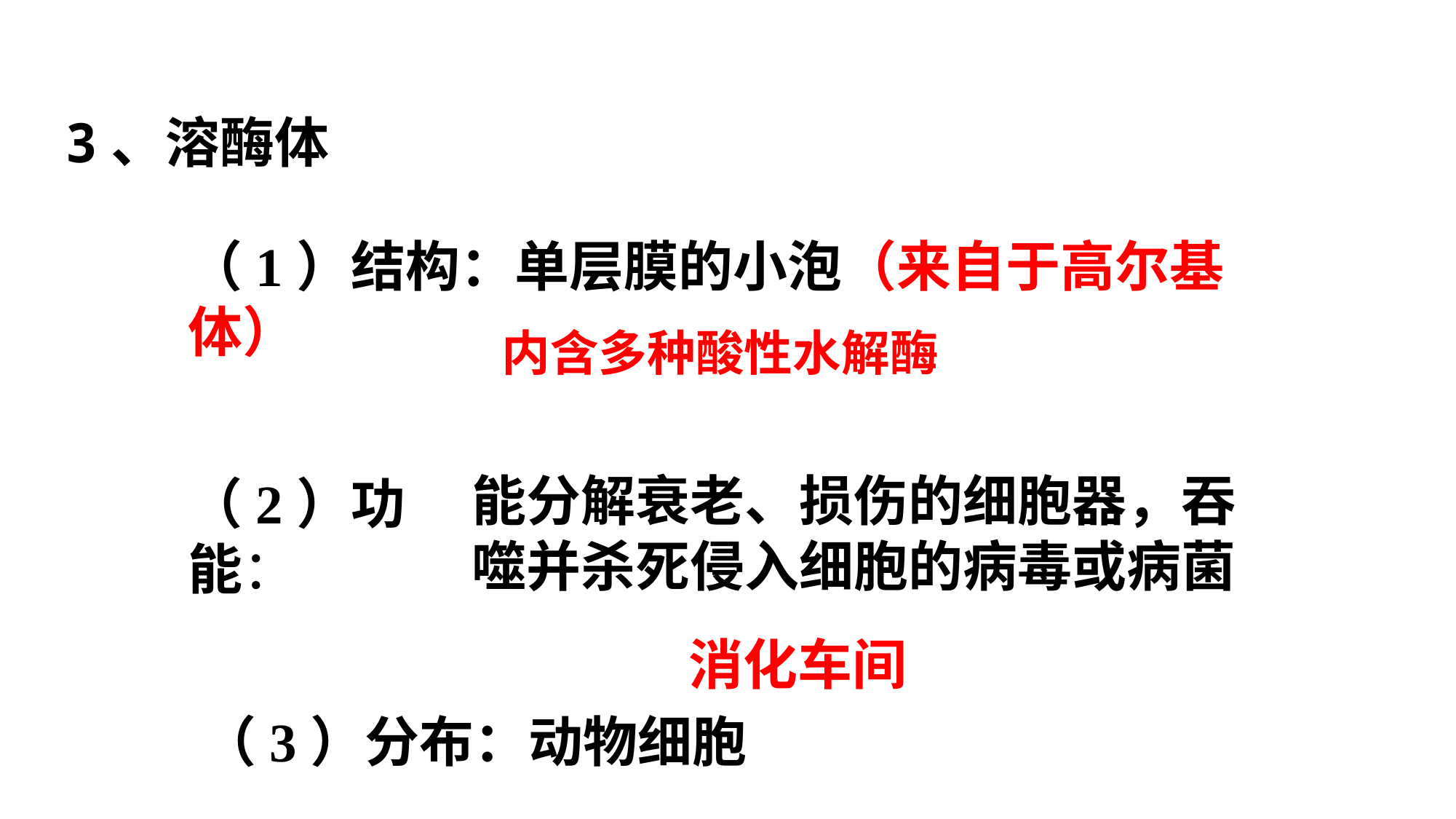

3、溶酶体
（1）结构：单层膜的小泡（来自于高尔基体）
   内含多种酸性水解酶
能分解衰老、损伤的细胞器，吞噬并杀死侵入细胞的病毒或病菌
（2）功能：
   消化车间
（3）分布：动物细胞